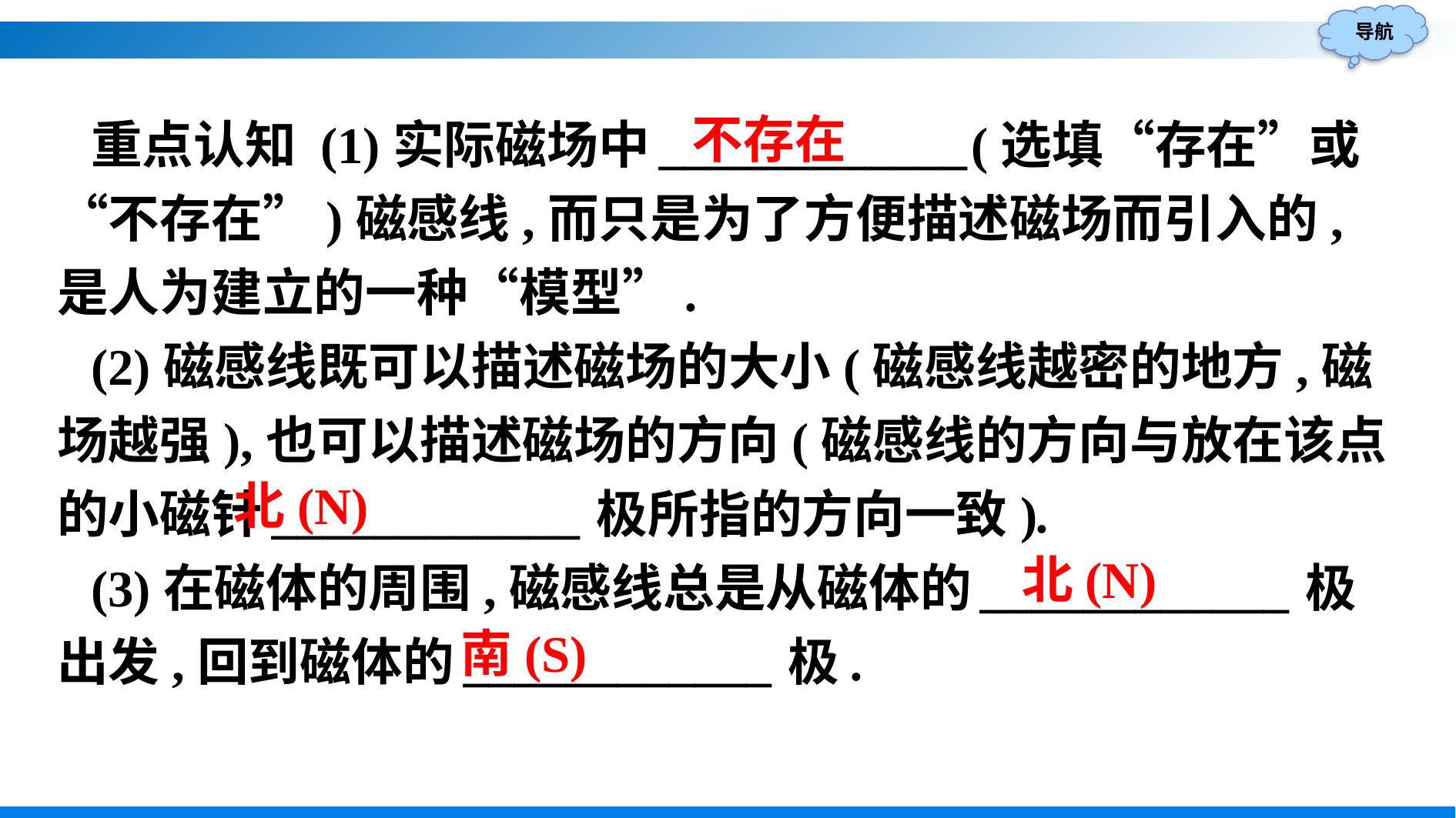

重点认知 (1)实际磁场中____________(选填“存在”或“不存在”)磁感线,而只是为了方便描述磁场而引入的,是人为建立的一种“模型”.
(2)磁感线既可以描述磁场的大小(磁感线越密的地方,磁场越强),也可以描述磁场的方向(磁感线的方向与放在该点的小磁针____________极所指的方向一致).
(3)在磁体的周围,磁感线总是从磁体的____________极出发,回到磁体的____________极.
不存在
北(N)
北(N)
南(S)